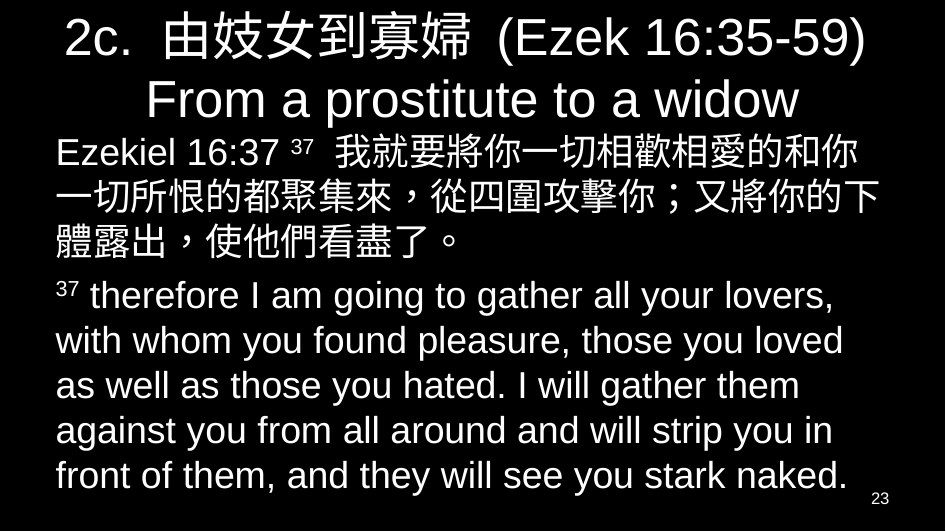

# 2c. 由妓女到寡婦 (Ezek 16:35-59) From a prostitute to a widow
Ezekiel 16:37 37 我就要將你一切相歡相愛的和你一切所恨的都聚集來，從四圍攻擊你；又將你的下體露出，使他們看盡了。
37 therefore I am going to gather all your lovers, with whom you found pleasure, those you loved as well as those you hated. I will gather them against you from all around and will strip you in front of them, and they will see you stark naked.

23